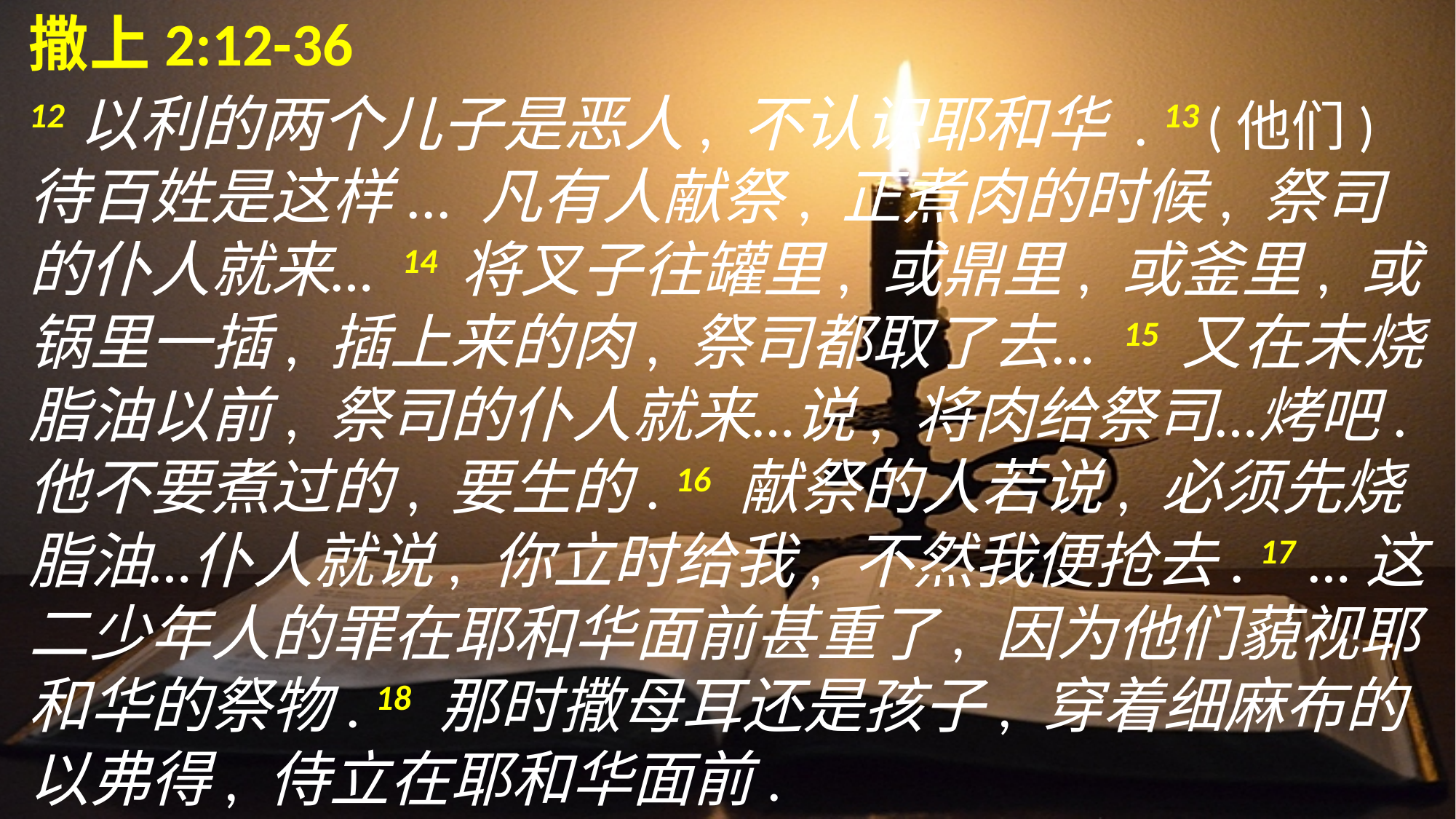

撒上2:12-36
12以利的两个儿子是恶人, 不认识耶和华 . 13 (他们)待百姓是这样... 凡有人献祭, 正煮肉的时候, 祭司的仆人就来… 14 将叉子往罐里, 或鼎里, 或釜里, 或锅里一插, 插上来的肉, 祭司都取了去… 15 又在未烧脂油以前, 祭司的仆人就来…说, 将肉给祭司…烤吧. 他不要煮过的, 要生的. 16 献祭的人若说, 必须先烧脂油…仆人就说, 你立时给我, 不然我便抢去. 17 …这二少年人的罪在耶和华面前甚重了, 因为他们藐视耶和华的祭物. 18 那时撒母耳还是孩子, 穿着细麻布的以弗得, 侍立在耶和华面前.